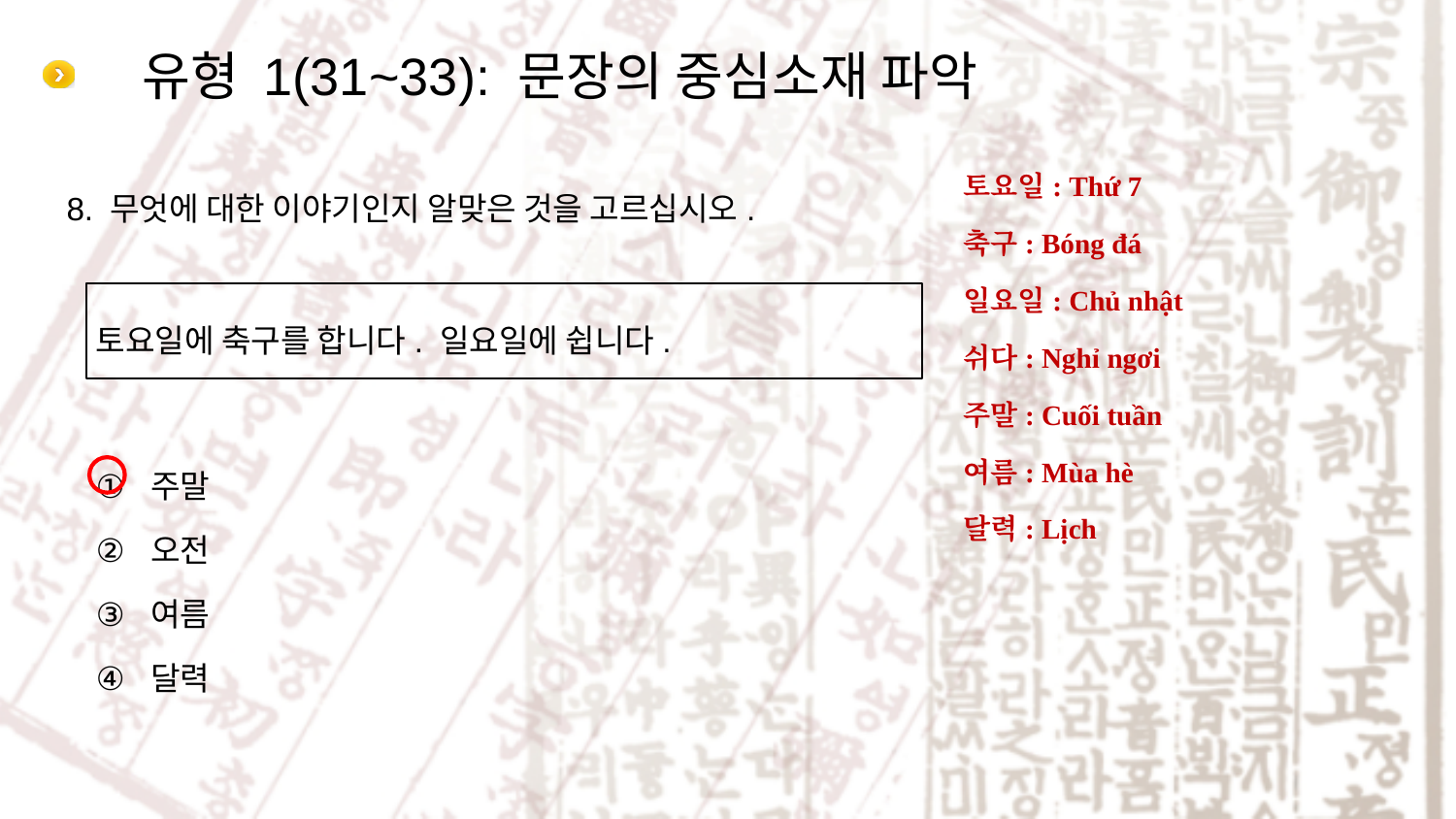

# 유형 1(31~33): 문장의 중심소재 파악
토요일: Thứ 7
축구: Bóng đá
일요일: Chủ nhật
쉬다: Nghỉ ngơi
주말: Cuối tuần
여름: Mùa hè
달력: Lịch
8. 무엇에 대한 이야기인지 알맞은 것을 고르십시오.
토요일에 축구를 합니다. 일요일에 쉽니다.
주말
오전
여름
달력